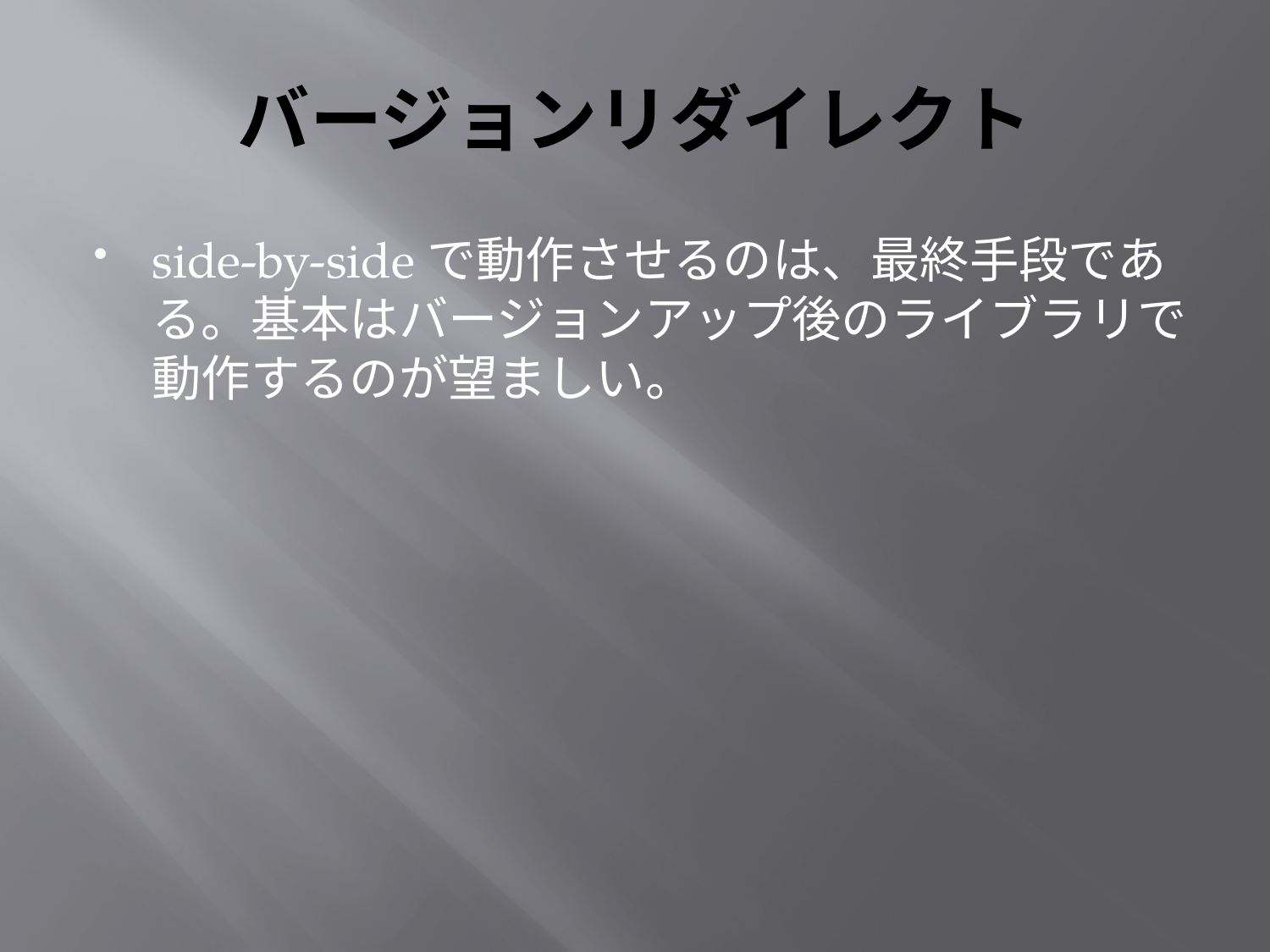

# バージョンリダイレクト
side-by-sideで動作させるのは、最終手段である。基本はバージョンアップ後のライブラリで動作するのが望ましい。